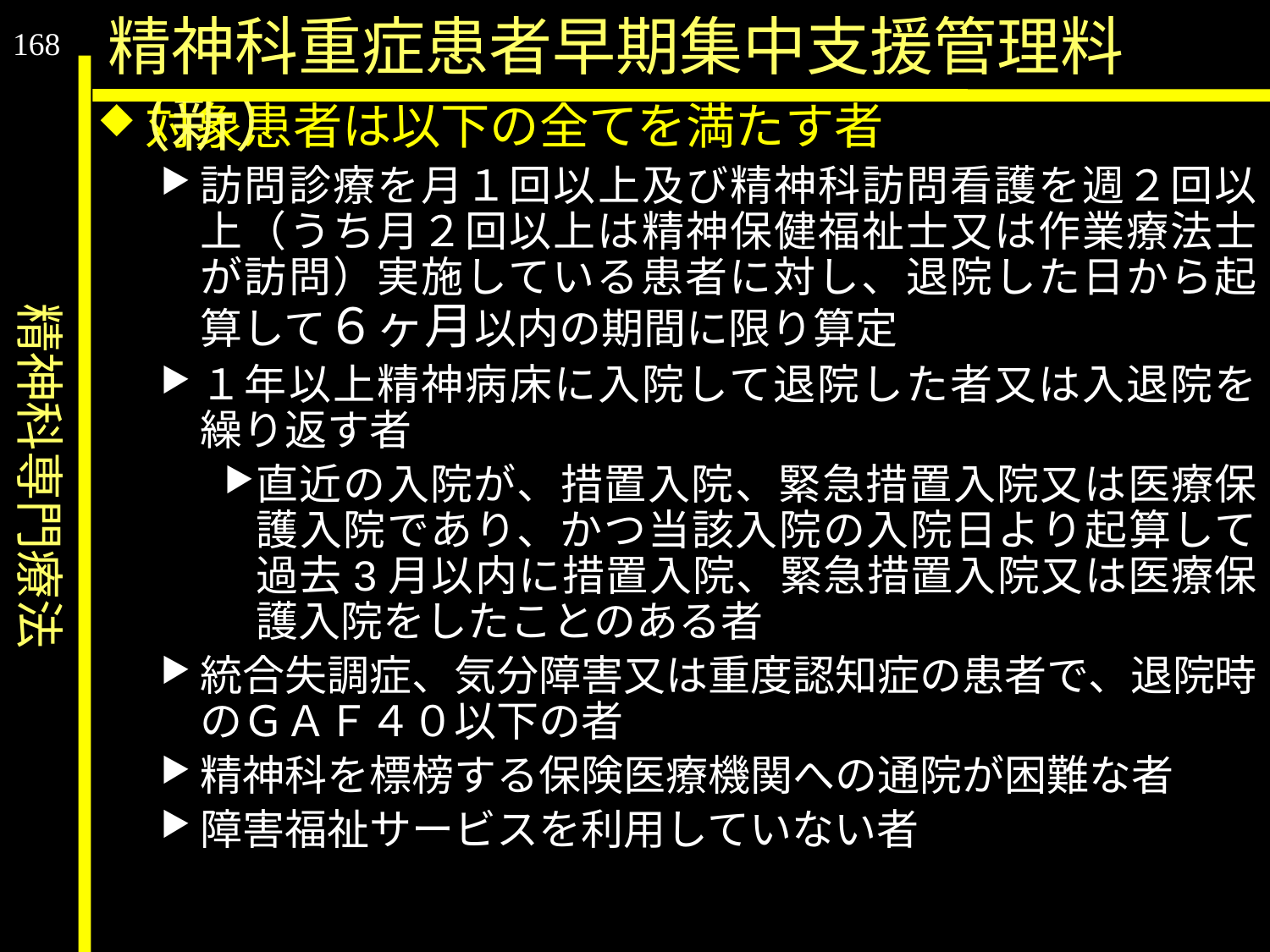

精神科専門療法
精神科重症患者早期集中支援管理料（新）
168

対象患者は以下の全てを満たす者
訪問診療を月１回以上及び精神科訪問看護を週２回以上（うち月２回以上は精神保健福祉士又は作業療法士が訪問）実施している患者に対し、退院した日から起算して６ヶ月以内の期間に限り算定
１年以上精神病床に入院して退院した者又は入退院を繰り返す者
直近の入院が、措置入院、緊急措置入院又は医療保護入院であり、かつ当該入院の入院日より起算して過去3月以内に措置入院、緊急措置入院又は医療保護入院をしたことのある者
統合失調症、気分障害又は重度認知症の患者で、退院時のＧＡＦ４０以下の者
精神科を標榜する保険医療機関への通院が困難な者
障害福祉サービスを利用していない者